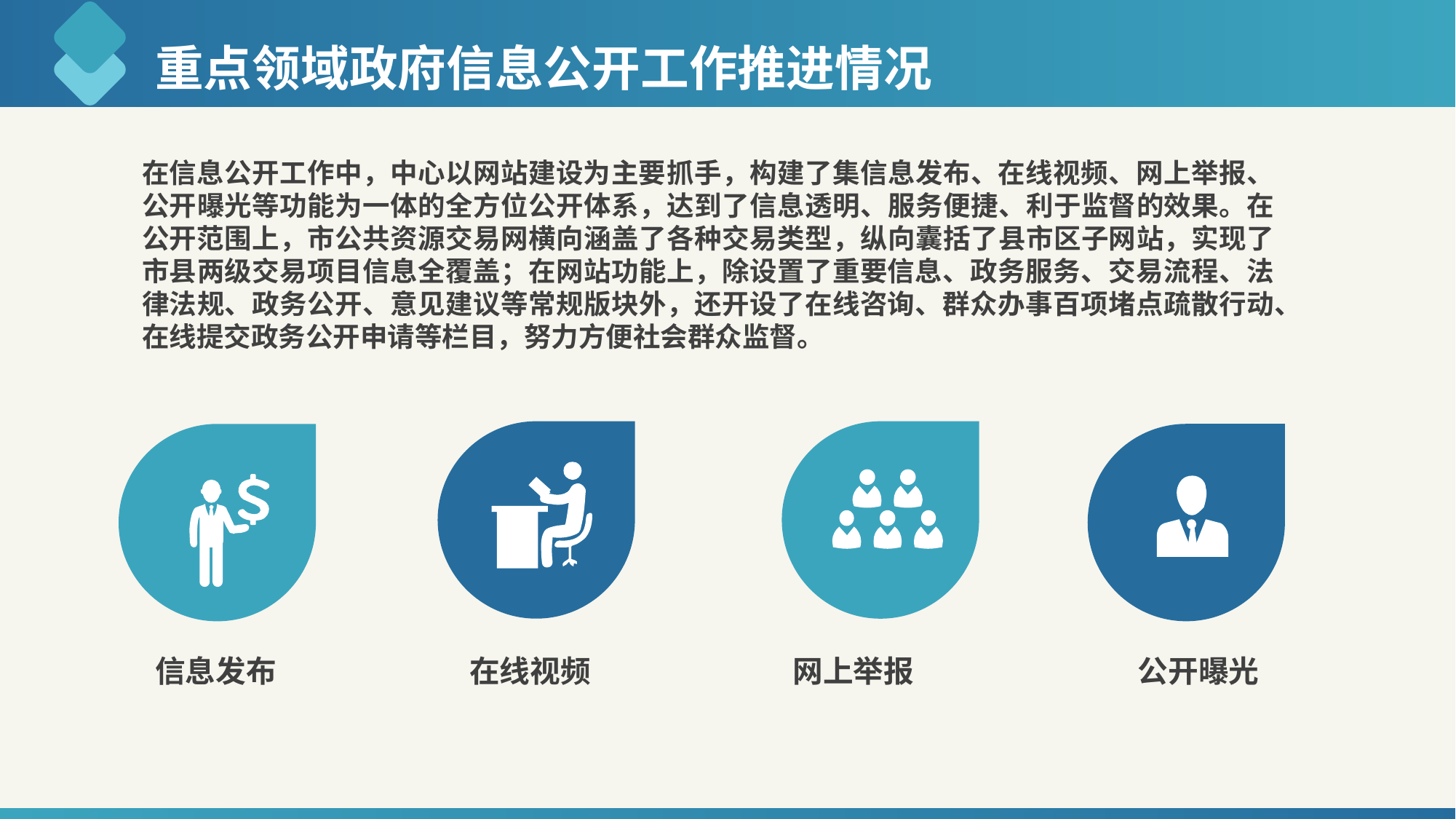

# 重点领域政府信息公开工作推进情况
在信息公开工作中，中心以网站建设为主要抓手，构建了集信息发布、在线视频、网上举报、公开曝光等功能为一体的全方位公开体系，达到了信息透明、服务便捷、利于监督的效果。在公开范围上，市公共资源交易网横向涵盖了各种交易类型，纵向囊括了县市区子网站，实现了市县两级交易项目信息全覆盖；在网站功能上，除设置了重要信息、政务服务、交易流程、法律法规、政务公开、意见建议等常规版块外，还开设了在线咨询、群众办事百项堵点疏散行动、在线提交政务公开申请等栏目，努力方便社会群众监督。

信息发布
网上举报
在线视频
公开曝光